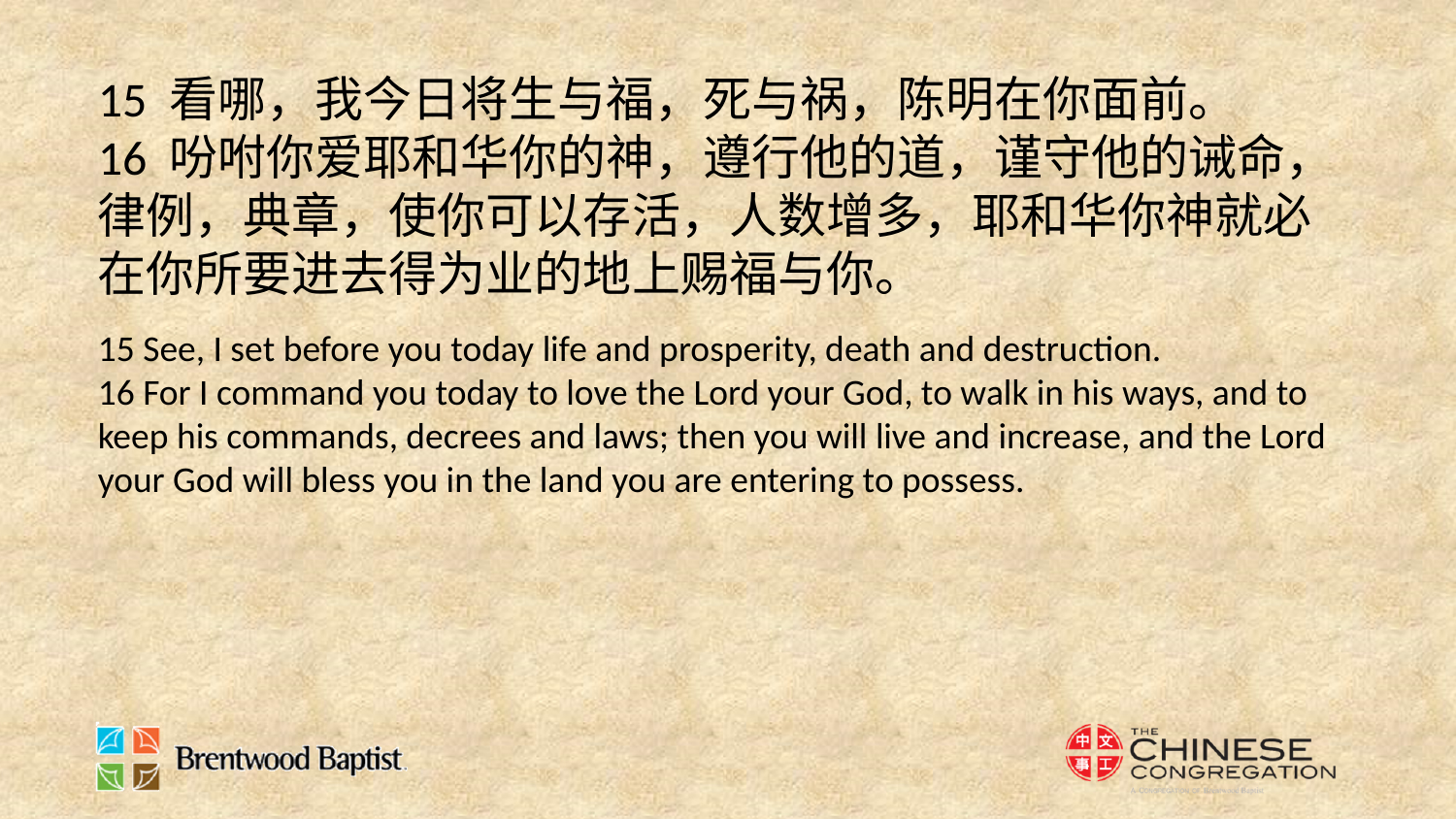

15 看哪，我今日将生与福，死与祸，陈明在你面前。
16 吩咐你爱耶和华你的神，遵行他的道，谨守他的诫命，律例，典章，使你可以存活，人数增多，耶和华你神就必在你所要进去得为业的地上赐福与你。

15 See, I set before you today life and prosperity, death and destruction.
16 For I command you today to love the Lord your God, to walk in his ways, and to keep his commands, decrees and laws; then you will live and increase, and the Lord your God will bless you in the land you are entering to possess.